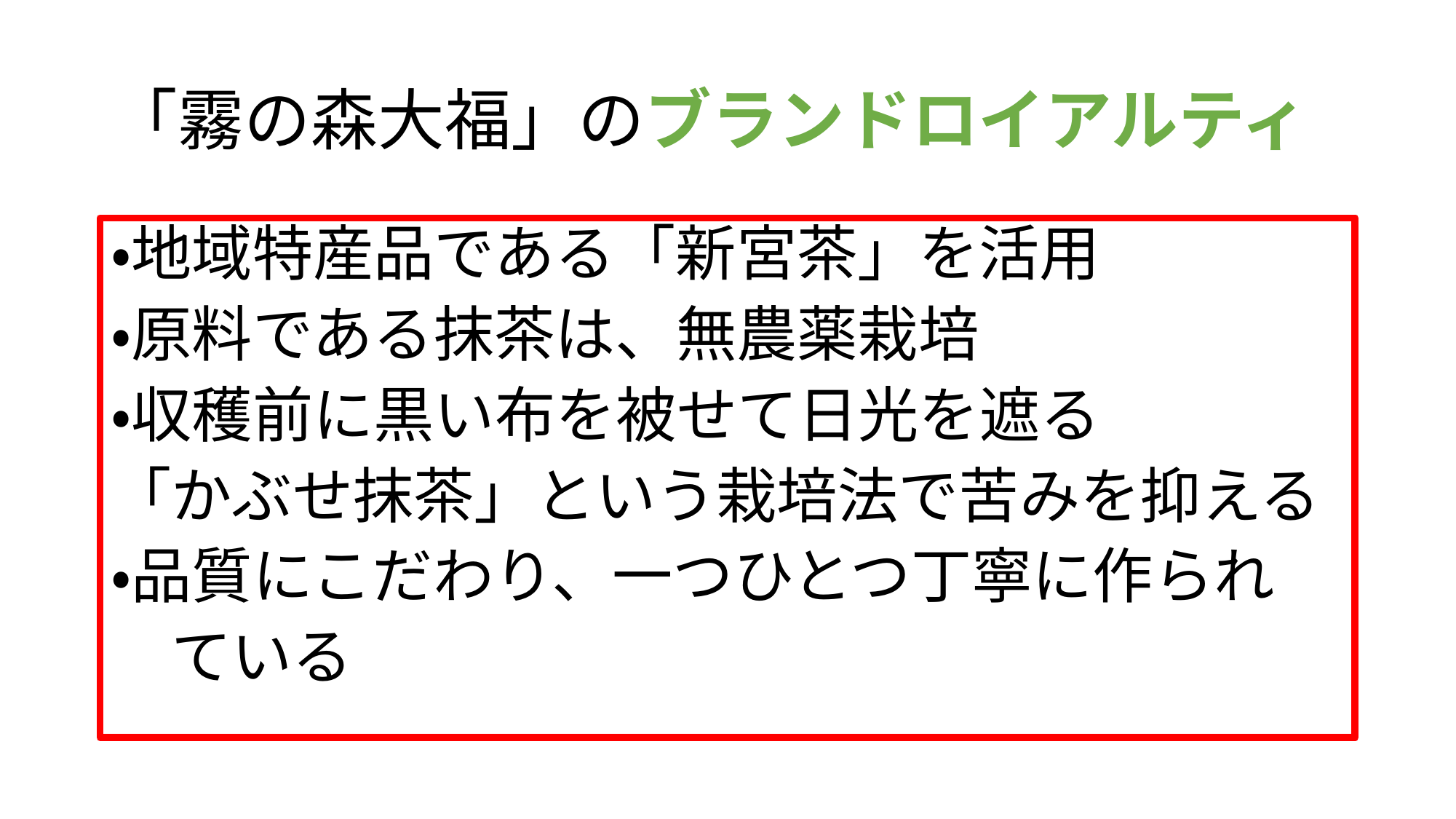

# 「霧の森大福」のブランドロイアルティ
・地域特産品である「新宮茶」を活用
・原料である抹茶は、無農薬栽培
・収穫前に黒い布を被せて日光を遮る
「かぶせ抹茶」という栽培法で苦みを抑える
・品質にこだわり、一つひとつ丁寧に作られ
　ている